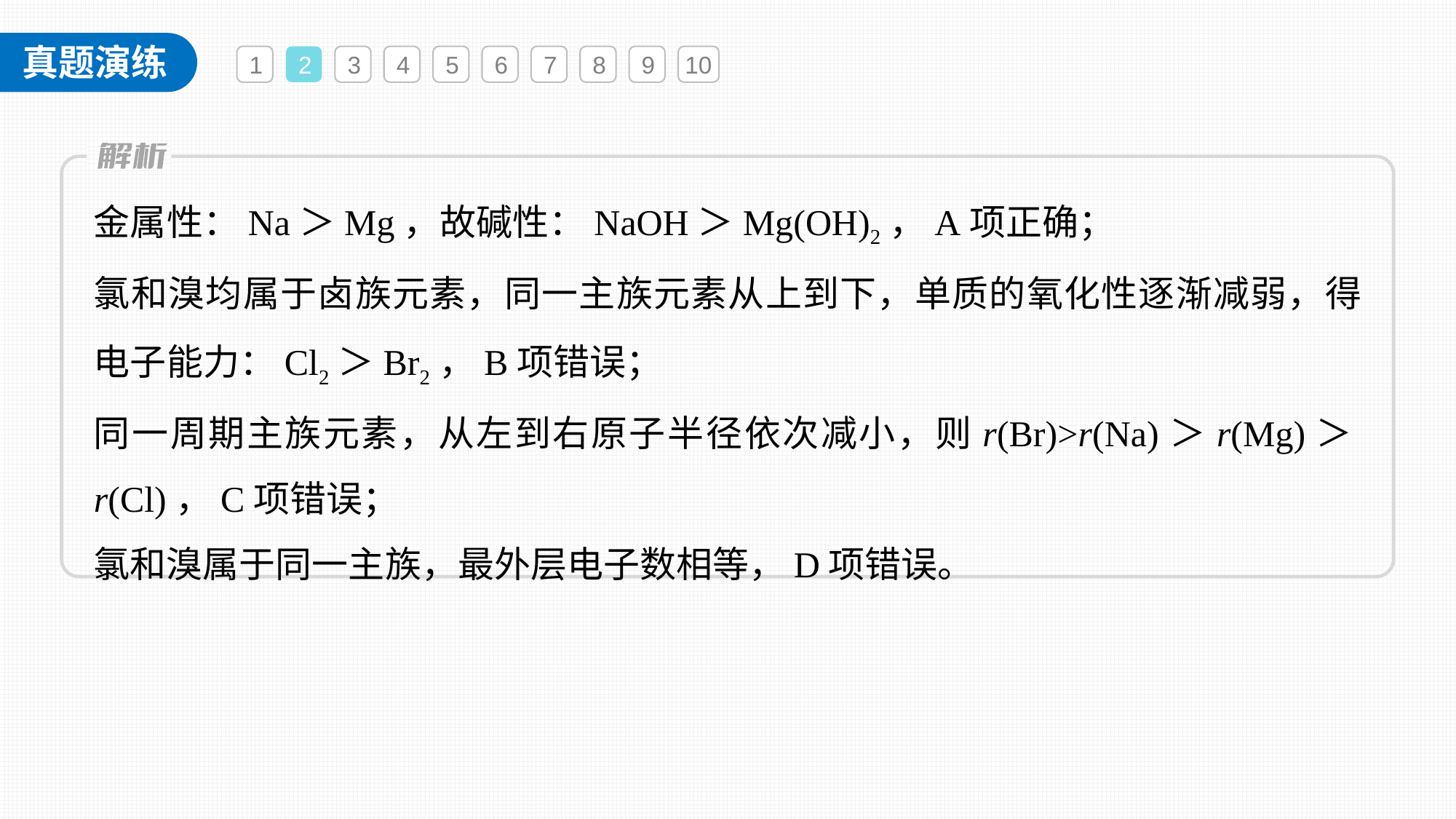

1
2
3
4
5
6
7
8
9
10

金属性：Na＞Mg，故碱性：NaOH＞Mg(OH)2，A项正确；
氯和溴均属于卤族元素，同一主族元素从上到下，单质的氧化性逐渐减弱，得电子能力：Cl2＞Br2，B项错误；
同一周期主族元素，从左到右原子半径依次减小，则r(Br)>r(Na)＞r(Mg)＞r(Cl)，C项错误；
氯和溴属于同一主族，最外层电子数相等，D项错误。